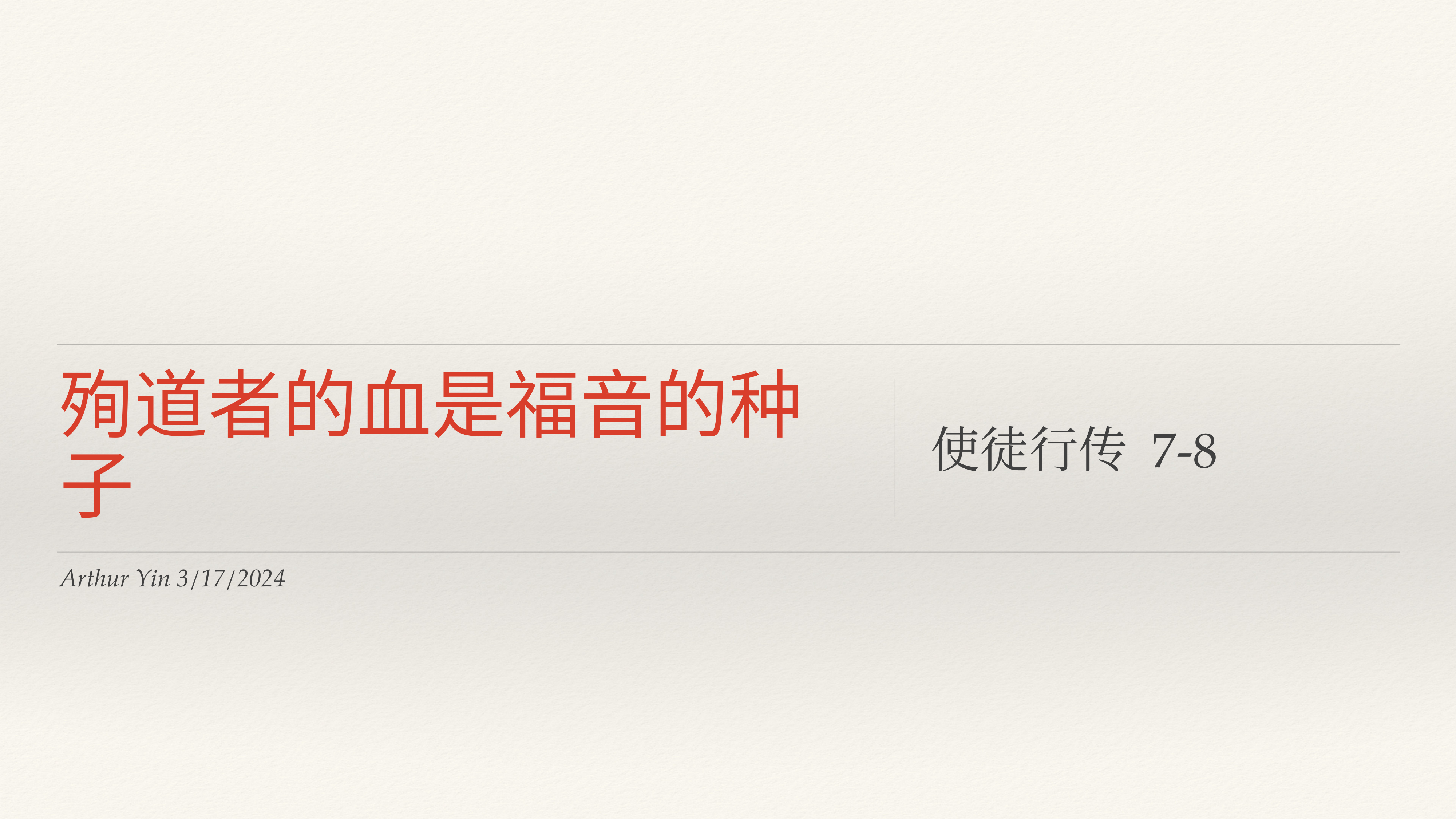

# 殉道者的血是福音的种子
使徒行传 7-8
Arthur Yin 3/17/2024